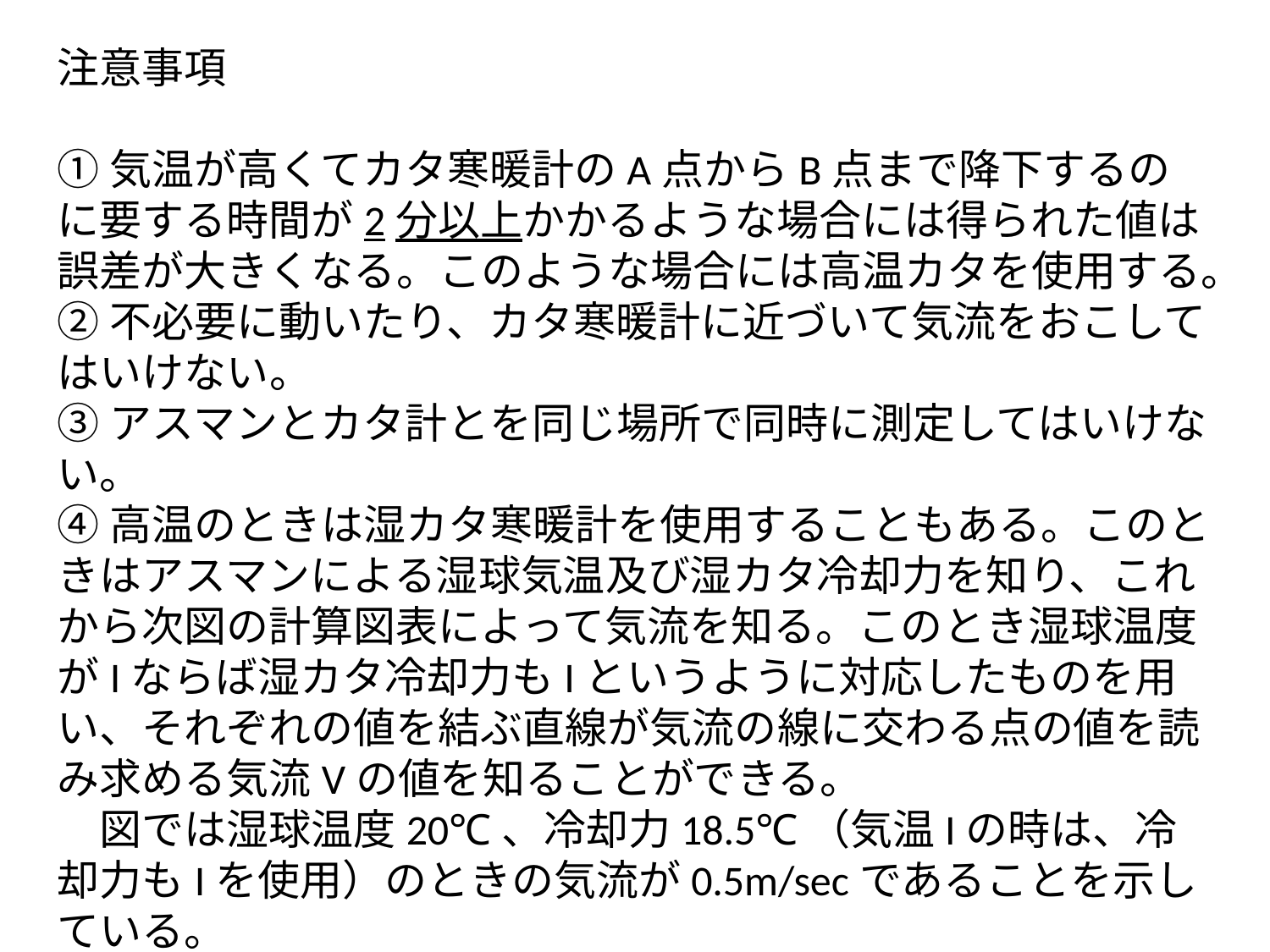

注意事項

①気温が高くてカタ寒暖計のA点からB点まで降下するのに要する時間が2分以上かかるような場合には得られた値は誤差が大きくなる。このような場合には高温カタを使用する。
②不必要に動いたり、カタ寒暖計に近づいて気流をおこしてはいけない。
③アスマンとカタ計とを同じ場所で同時に測定してはいけない。
④高温のときは湿カタ寒暖計を使用することもある。このときはアスマンによる湿球気温及び湿カタ冷却力を知り、これから次図の計算図表によって気流を知る。このとき湿球温度がIならば湿カタ冷却力もIというように対応したものを用い、それぞれの値を結ぶ直線が気流の線に交わる点の値を読み求める気流Vの値を知ることができる。
　図では湿球温度20℃、冷却力18.5℃（気温Iの時は、冷却力もIを使用）のときの気流が0.5m/secであることを示している。